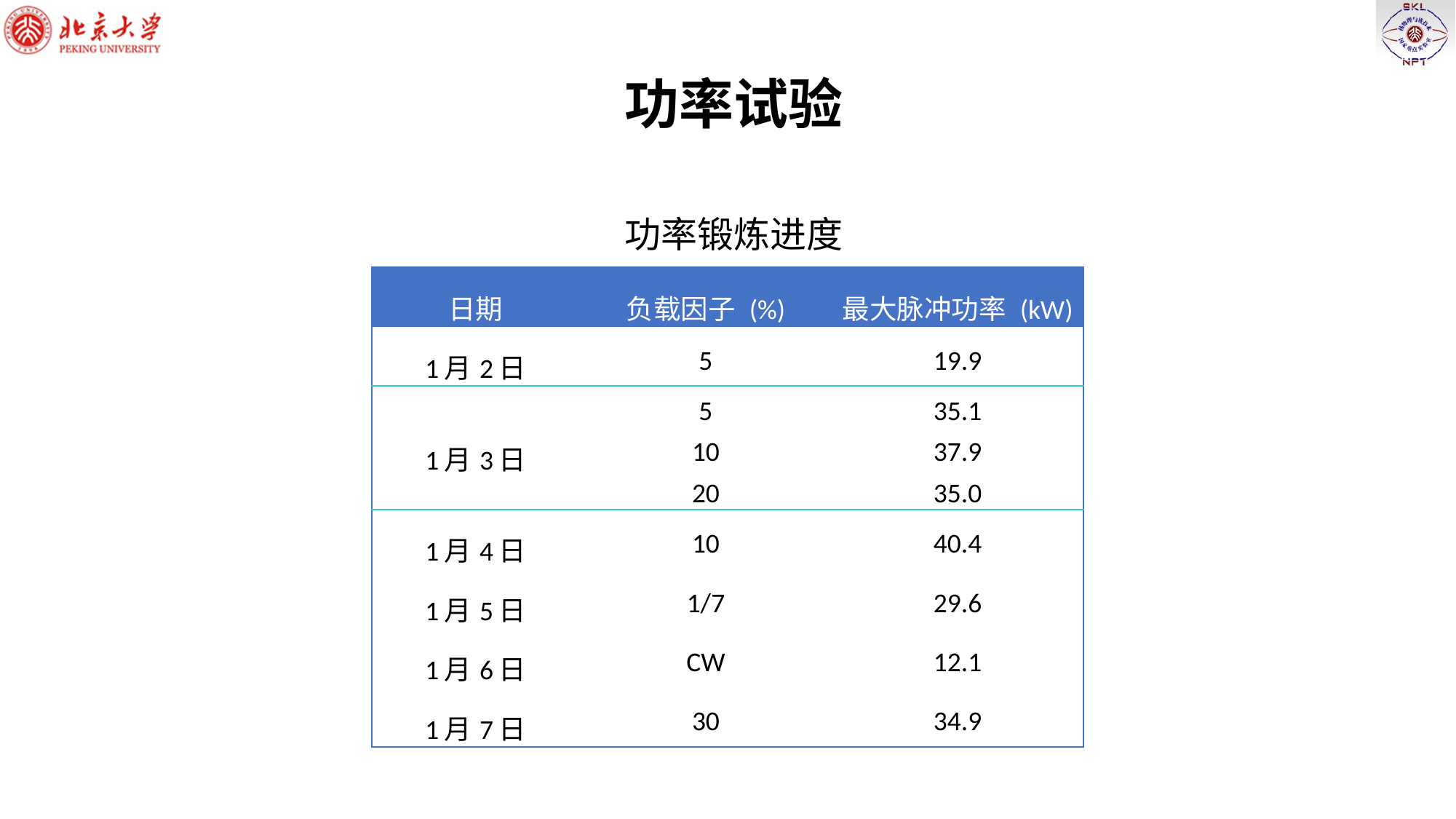

功率试验
功率锻炼进度
| 日期 | 负载因子 (%) | 最大脉冲功率 (kW) |
| --- | --- | --- |
| 1月2日 | 5 | 19.9 |
| 1月3日 | 5 | 35.1 |
|  | 10 | 37.9 |
|  | 20 | 35.0 |
| 1月4日 | 10 | 40.4 |
| 1月5日 | 1/7 | 29.6 |
| 1月6日 | CW | 12.1 |
| 1月7日 | 30 | 34.9 |